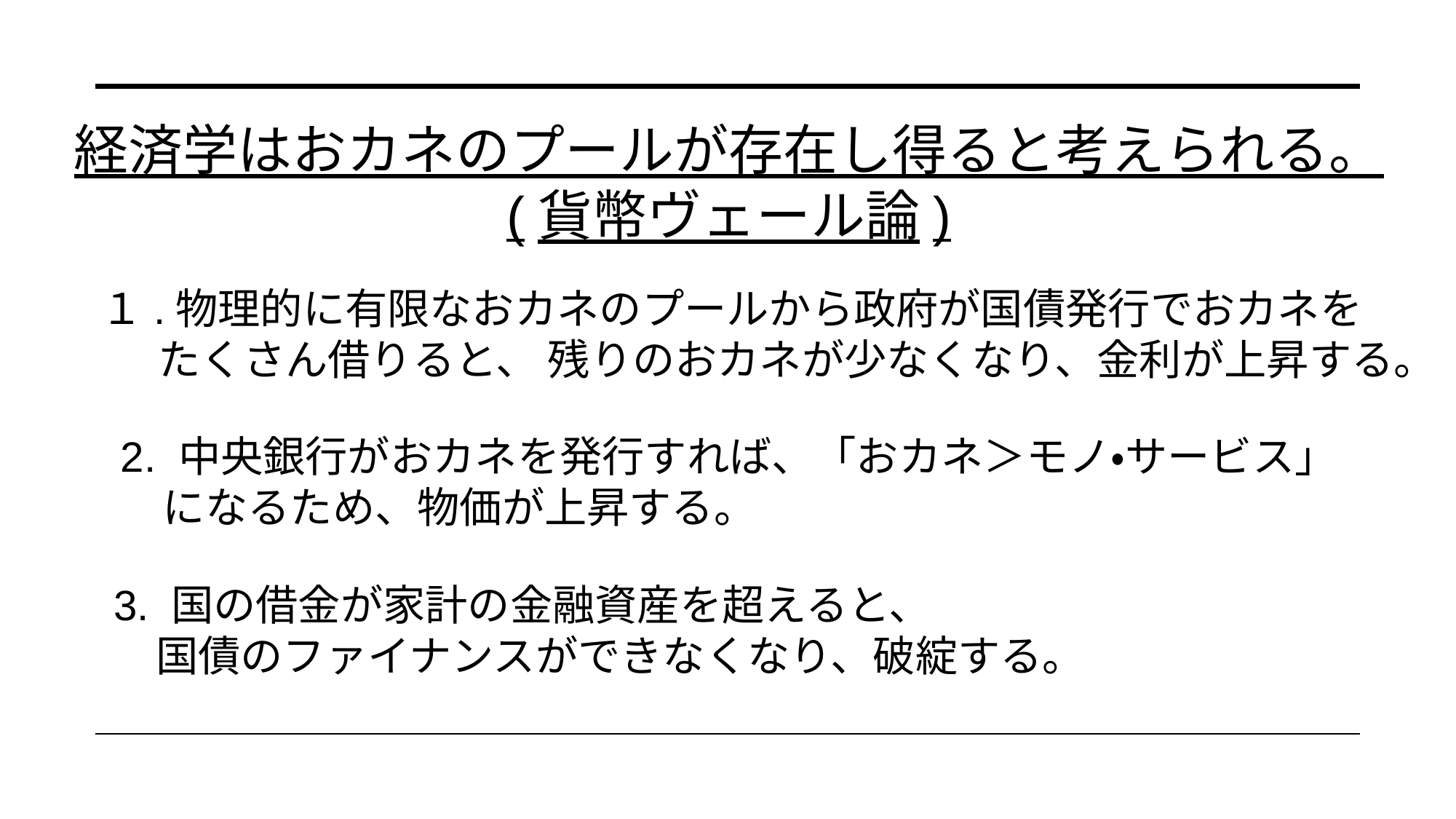

経済学はおカネのプールが存在し得ると考えられる。
(貨幣ヴェール論)
１.物理的に有限なおカネのプールから政府が国債発行でおカネを
     たくさん借りると、 残りのおカネが少なくなり、金利が上昇する。
2. 中央銀行がおカネを発行すれば、「おカネ＞モノ・サービス」
　になるため、物価が上昇する。
3. 国の借金が家計の金融資産を超えると、
　国債のファイナンスができなくなり、破綻する。